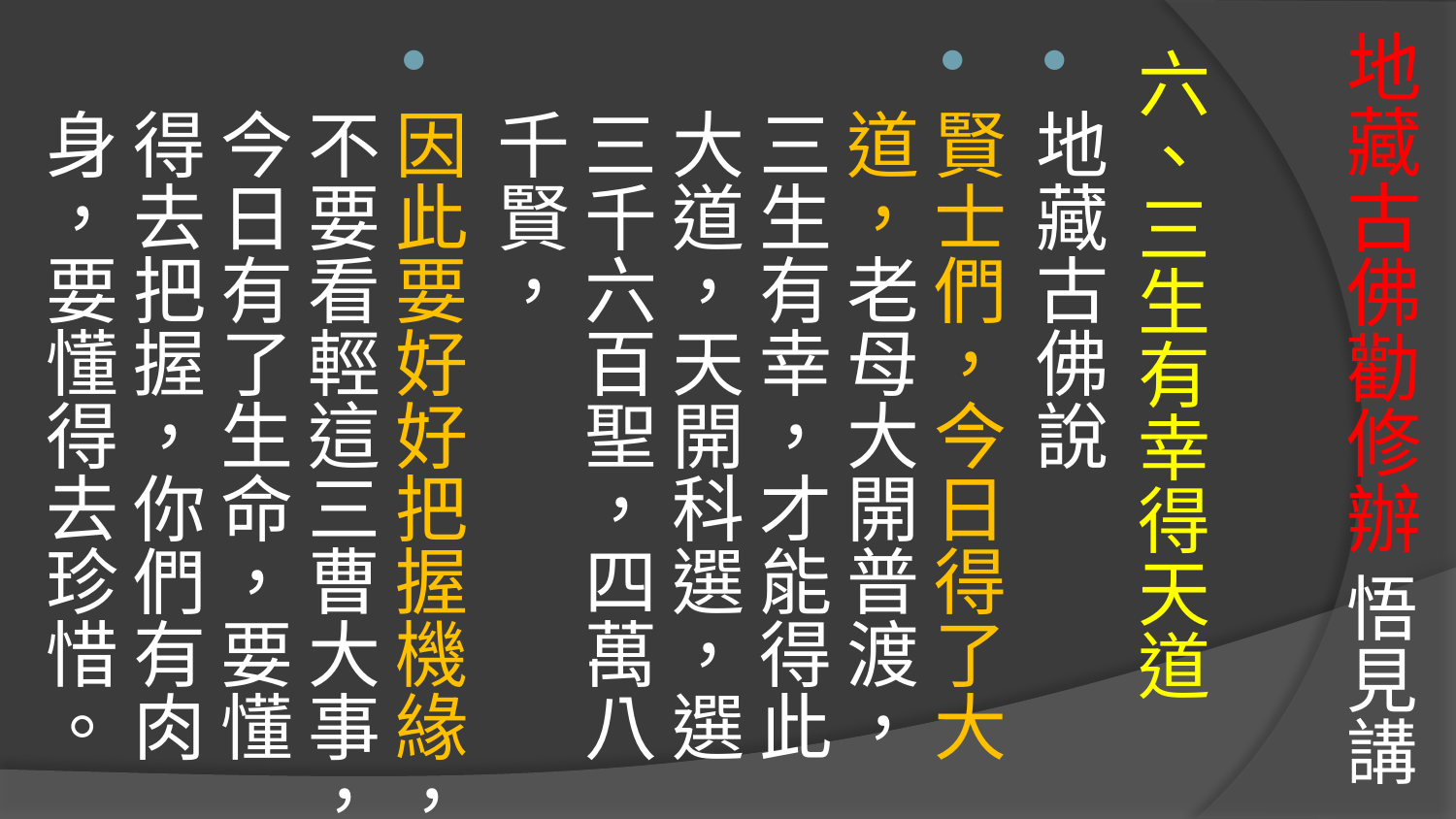

# 地藏古佛勸修辦 悟見講
六、三生有幸得天道
地藏古佛說
賢士們，今日得了大道，老母大開普渡，三生有幸，才能得此大道，天開科選，選三千六百聖，四萬八千賢，
因此要好好把握機緣，不要看輕這三曹大事，今日有了生命，要懂得去把握，你們有肉身，要懂得去珍惜。